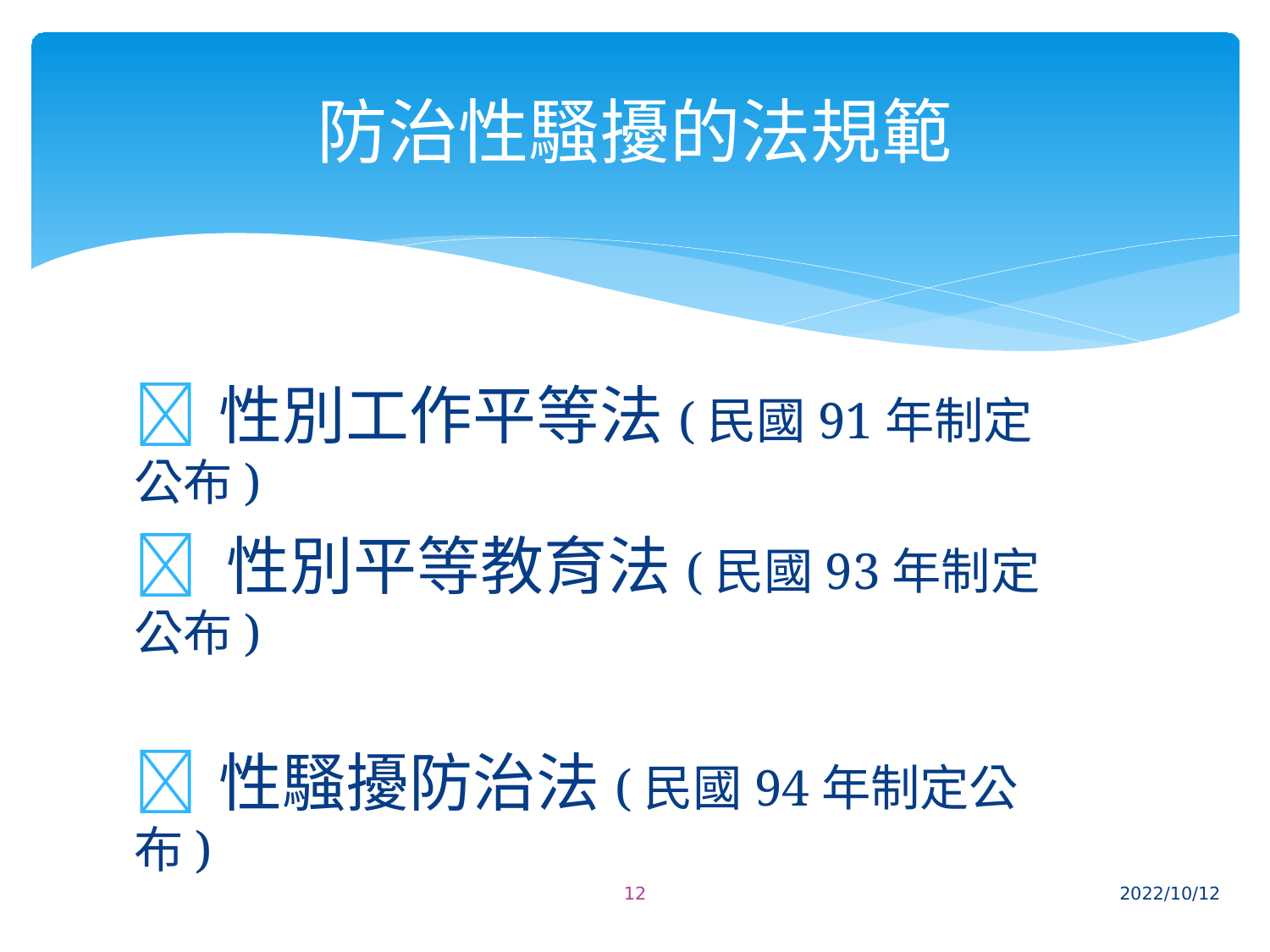

# 防治性騷擾的法規範
∗性別工作平等法(民國91年制定公布)
∗ 性別平等教育法(民國93年制定公布)

∗性騷擾防治法(民國94年制定公布)
12
2022/10/12